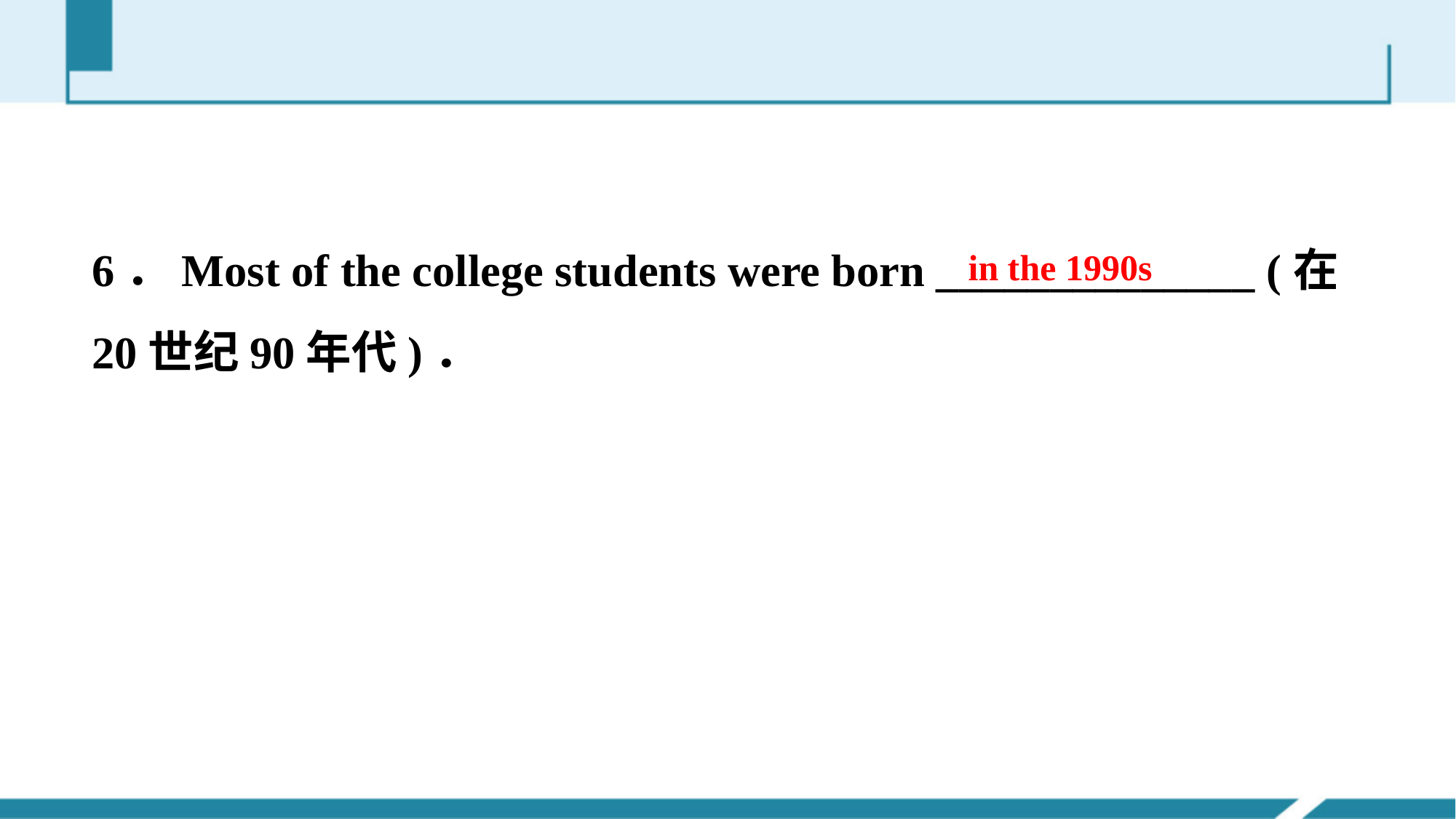

6．Most of the college students were born ______________ (在20世纪90年代)．
in the 1990s